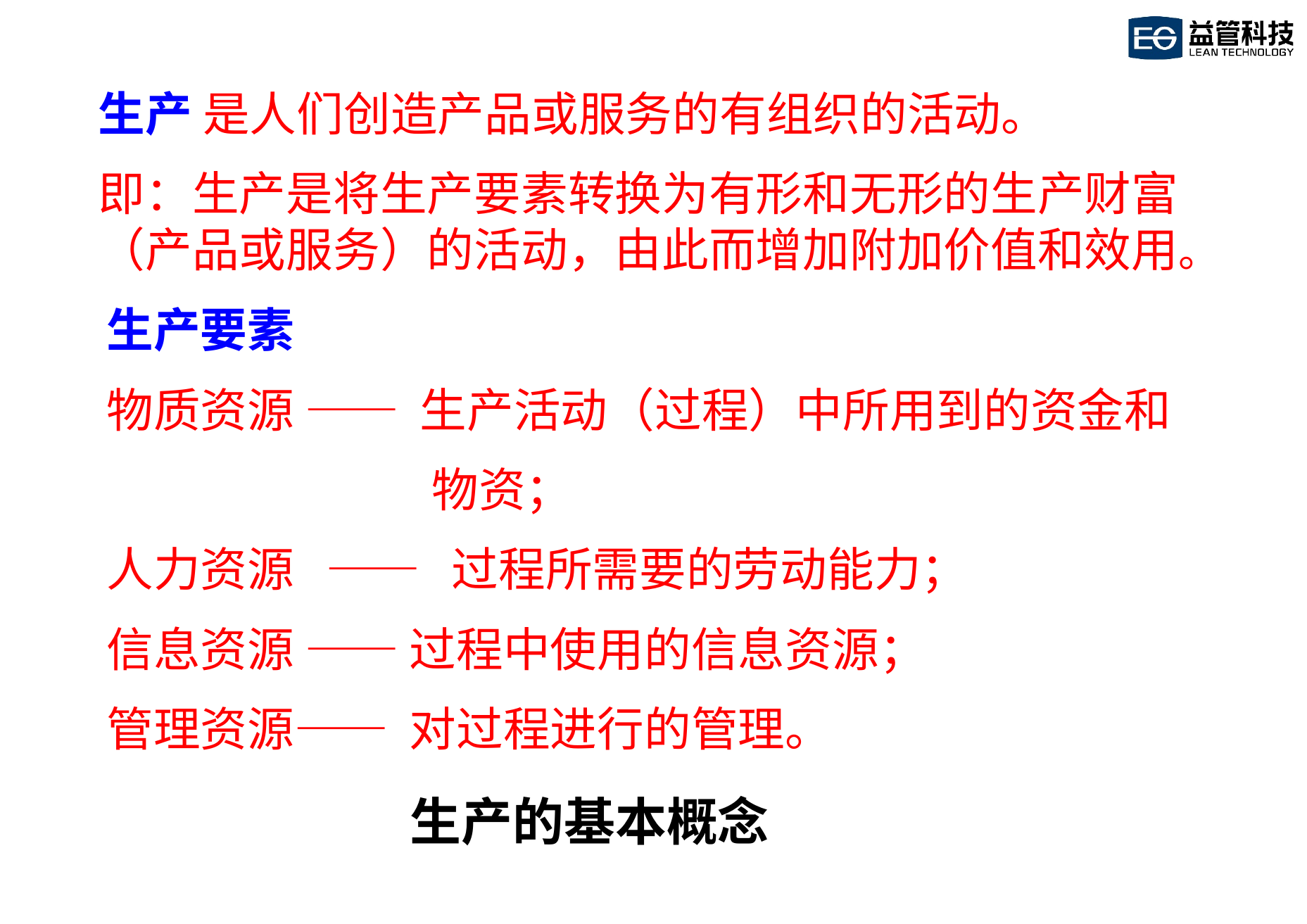

生产 是人们创造产品或服务的有组织的活动。
即：生产是将生产要素转换为有形和无形的生产财富（产品或服务）的活动，由此而增加附加价值和效用。
生产要素
物质资源 ——  生产活动（过程）中所用到的资金和
                                        物资；
人力资源   ——   过程所需要的劳动能力；
信息资源 —— 过程中使用的信息资源；
管理资源——  对过程进行的管理。
生产的基本概念